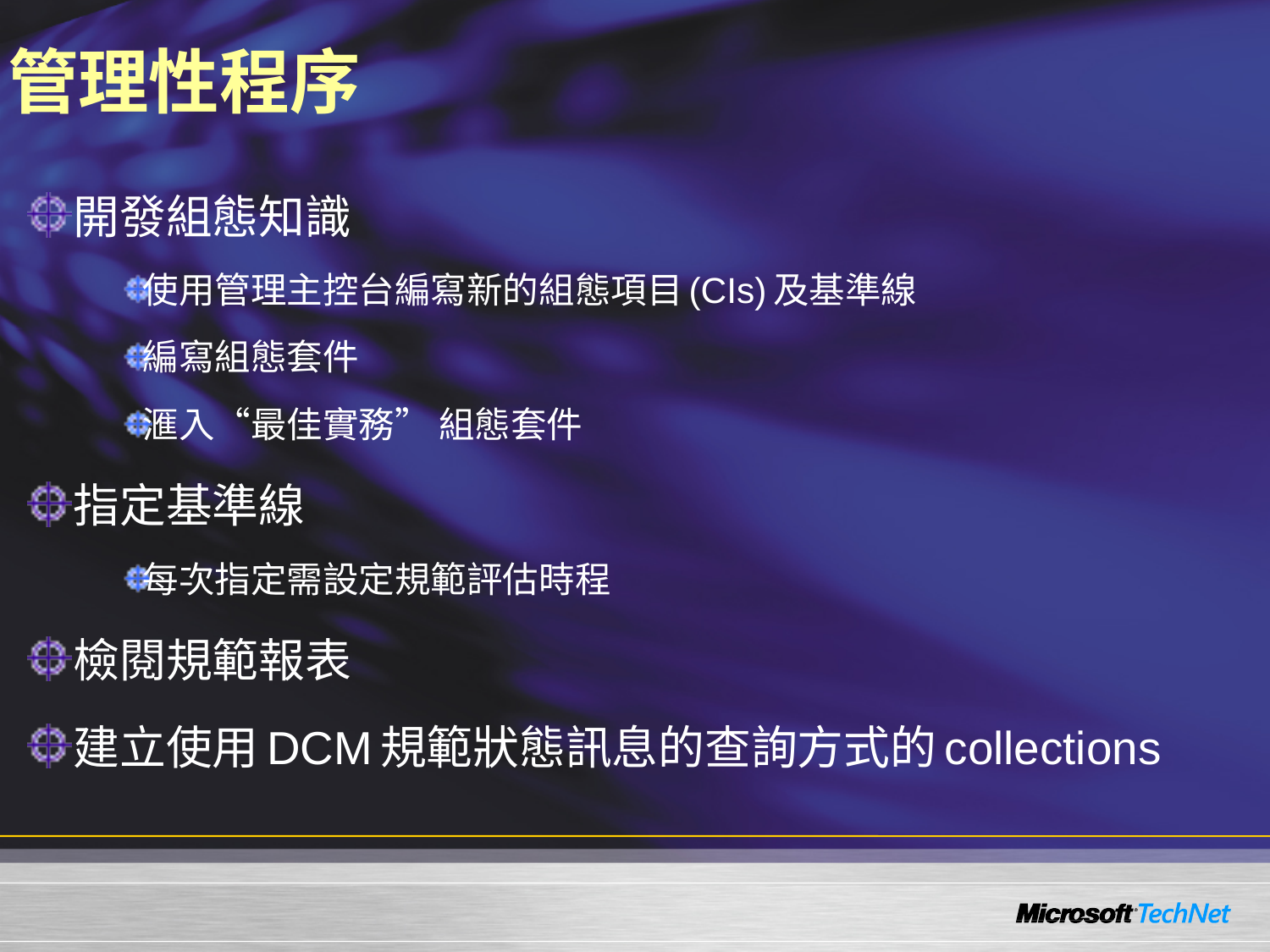

# 管理性程序
開發組態知識
使用管理主控台編寫新的組態項目(CIs)及基準線
編寫組態套件
滙入“最佳實務” 組態套件
指定基準線
每次指定需設定規範評估時程
檢閱規範報表
建立使用DCM規範狀態訊息的查詢方式的collections